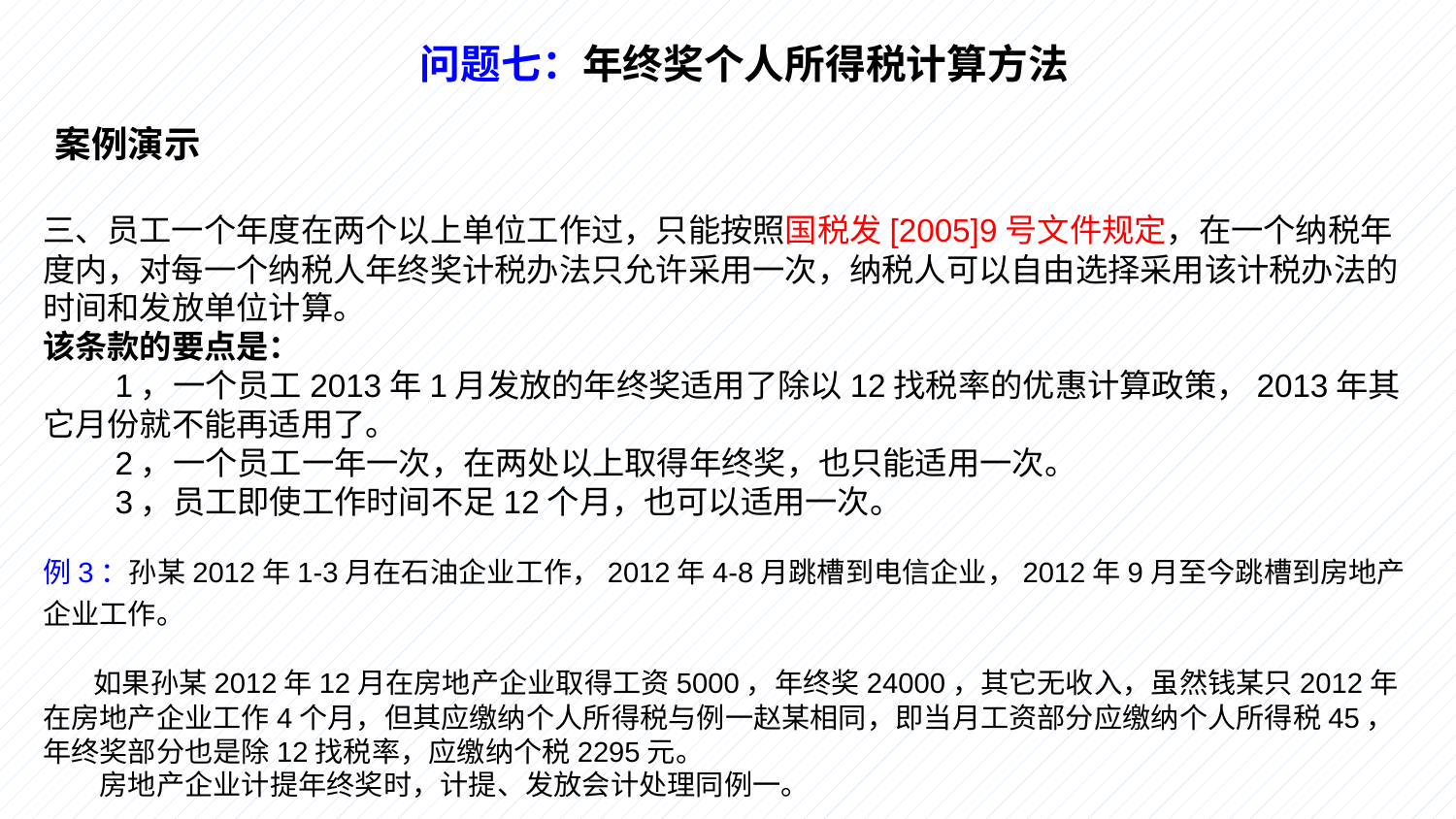

问题七：年终奖个人所得税计算方法
案例演示
三、员工一个年度在两个以上单位工作过，只能按照国税发[2005]9号文件规定，在一个纳税年度内，对每一个纳税人年终奖计税办法只允许采用一次，纳税人可以自由选择采用该计税办法的时间和发放单位计算。
该条款的要点是：
　　1，一个员工2013年1月发放的年终奖适用了除以12找税率的优惠计算政策，2013年其它月份就不能再适用了。
　　2，一个员工一年一次，在两处以上取得年终奖，也只能适用一次。
　　3，员工即使工作时间不足12个月，也可以适用一次。

例3：孙某2012年1-3月在石油企业工作，2012年4-8月跳槽到电信企业，2012年9月至今跳槽到房地产企业工作。

       如果孙某2012年12月在房地产企业取得工资5000，年终奖24000，其它无收入，虽然钱某只2012年在房地产企业工作4个月，但其应缴纳个人所得税与例一赵某相同，即当月工资部分应缴纳个人所得税45，年终奖部分也是除12找税率，应缴纳个税2295元。
　　房地产企业计提年终奖时，计提、发放会计处理同例一。